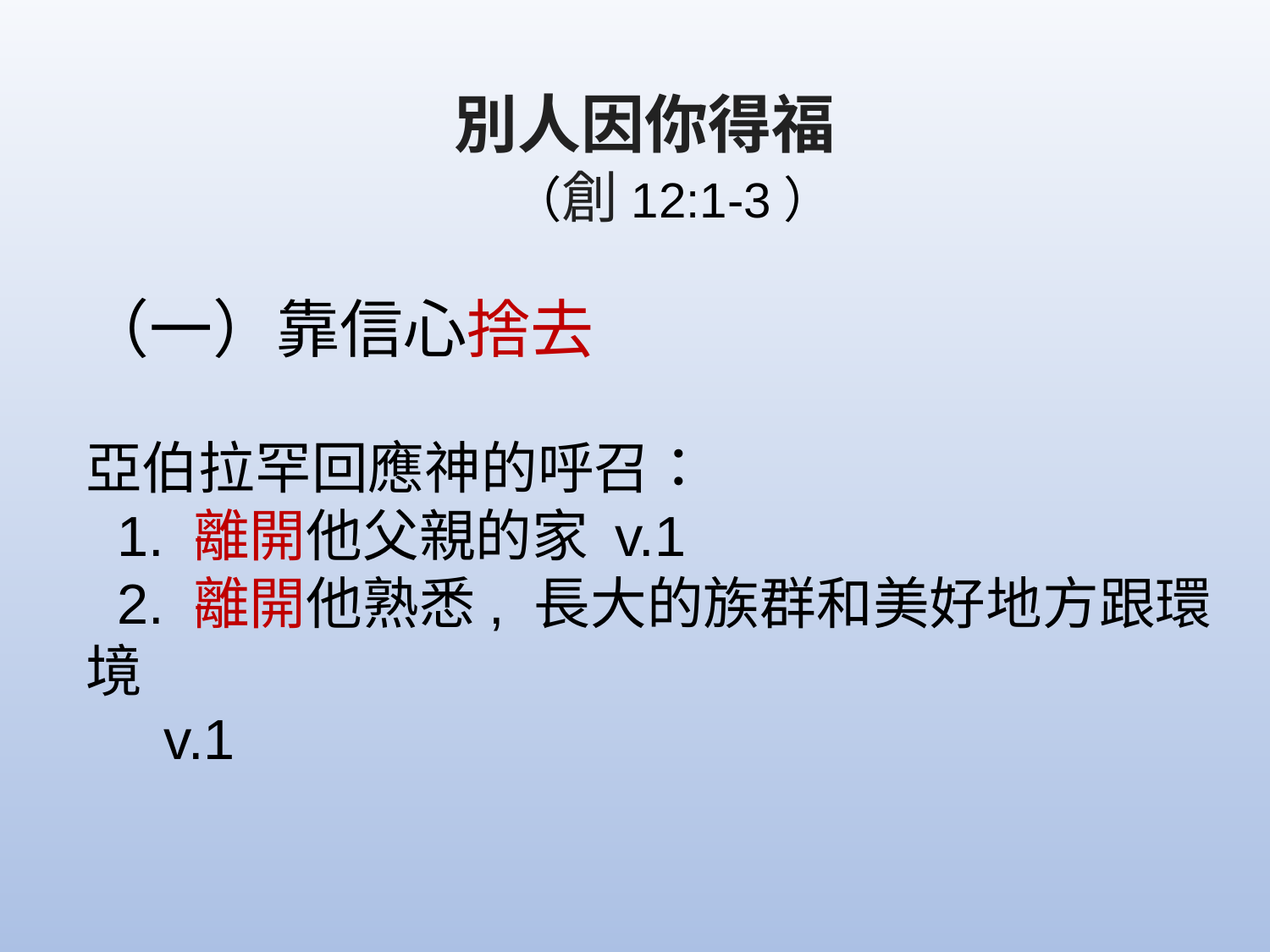

別人因你得福
		      	   （創12:1-3）

（一）靠信心捨去

亞伯拉罕回應神的呼召：
  1. 離開他父親的家 v.1
  2. 離開他熟悉, 長大的族群和美好地方跟環境
     v.1